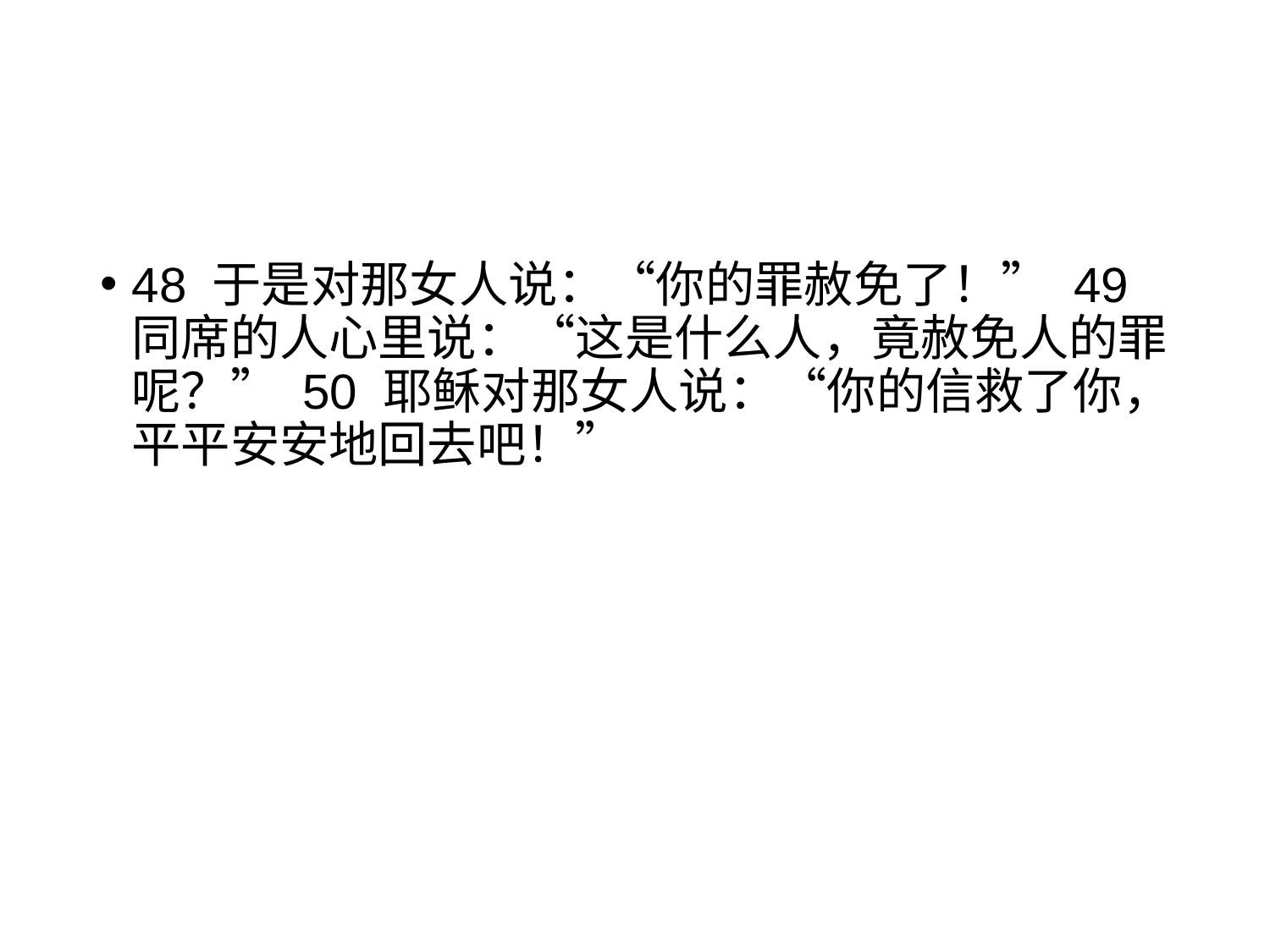

#
48 于是对那女人说：“你的罪赦免了！” 49 同席的人心里说：“这是什么人，竟赦免人的罪呢？” 50 耶稣对那女人说：“你的信救了你，平平安安地回去吧！”